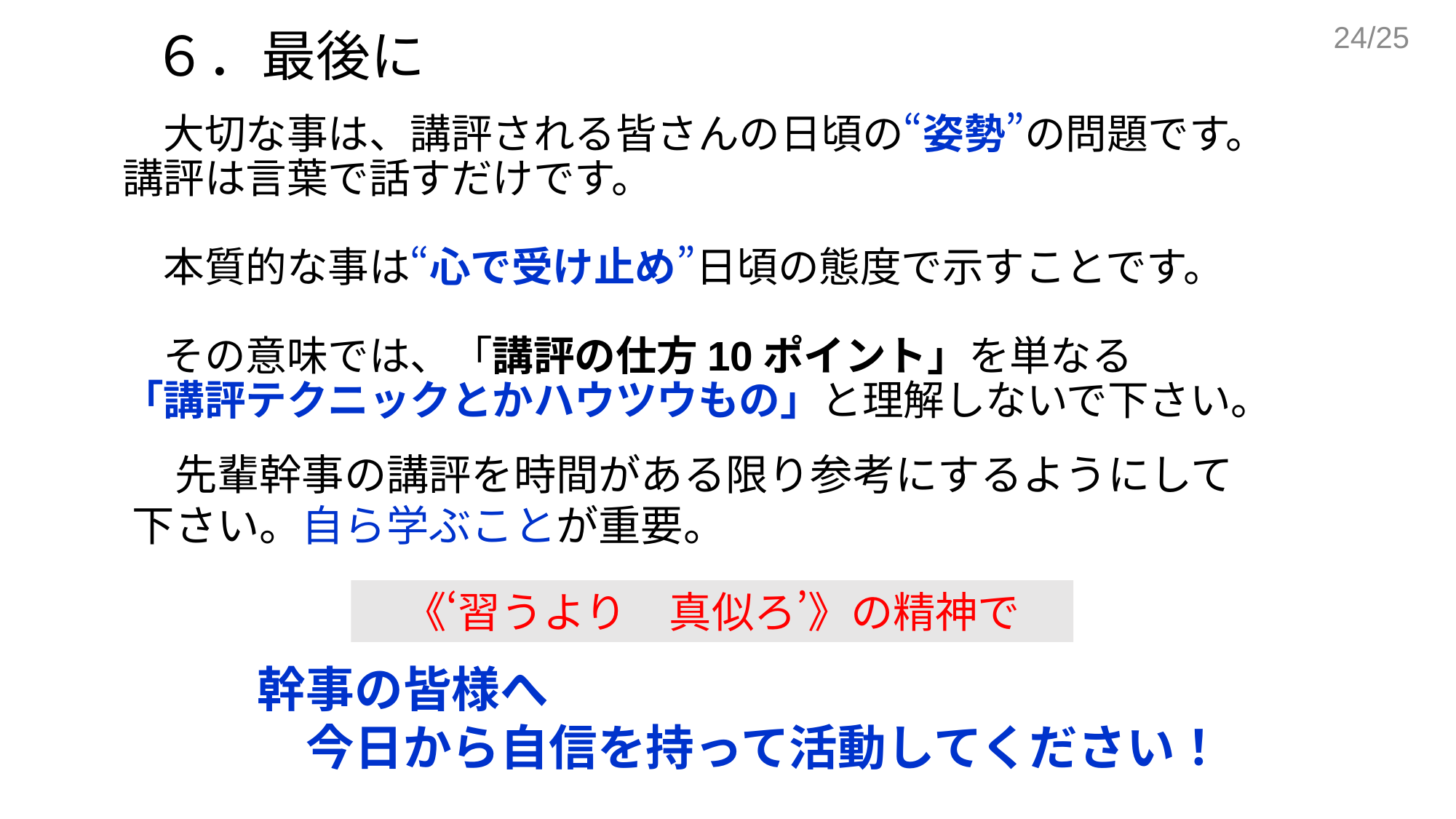

24/25
６．最後に
　大切な事は、講評される皆さんの日頃の“姿勢”の問題です。
講評は言葉で話すだけです。

　本質的な事は“心で受け止め”日頃の態度で示すことです。

　その意味では、「講評の仕方10ポイント」を単なる
「講評テクニックとかハウツウもの」と理解しないで下さい。
　先輩幹事の講評を時間がある限り参考にするようにして
下さい。自ら学ぶことが重要。

　《‘習うより　真似ろ’》の精神で
幹事の皆様へ
　今日から自信を持って活動してください！